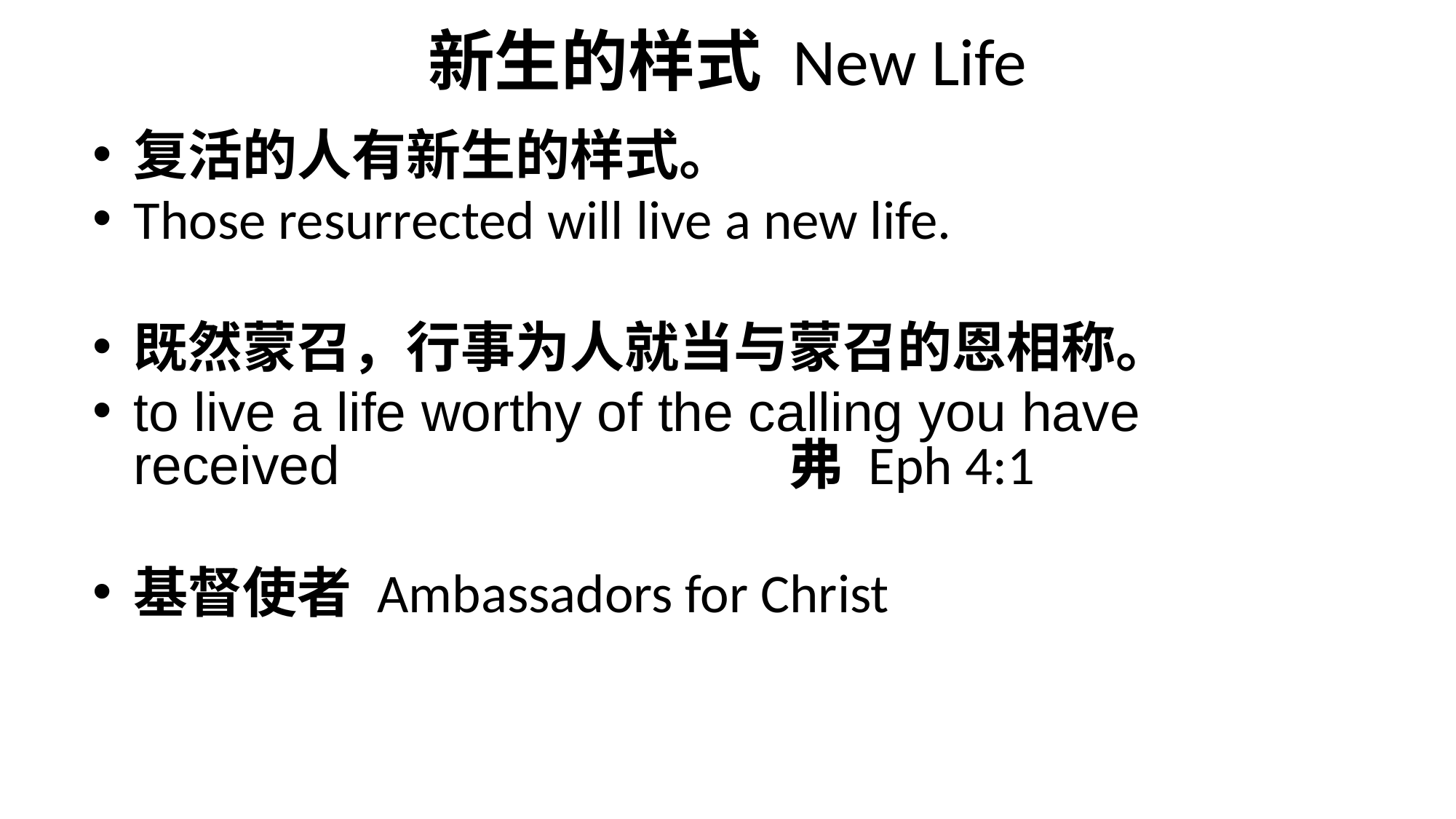

# 新生的样式 New Life
复活的人有新生的样式。
Those resurrected will live a new life.

既然蒙召，行事为人就当与蒙召的恩相称。
to live a life worthy of the calling you have received 				弗 Eph 4:1

基督使者 Ambassadors for Christ